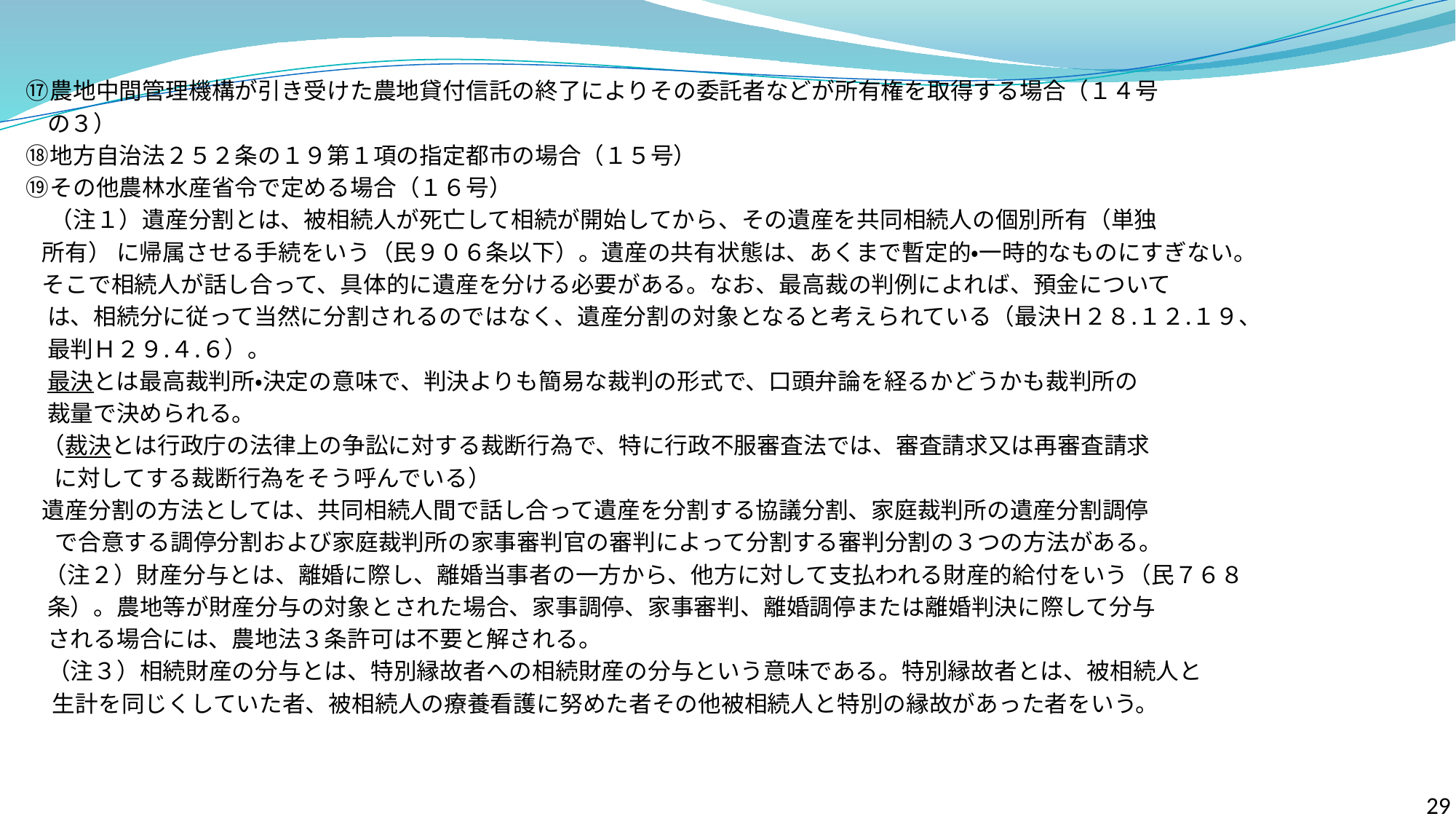

⑰農地中間管理機構が引き受けた農地貸付信託の終了によりその委託者などが所有権を取得する場合（１４号
        の３）
    ⑱地方自治法２５２条の１９第１項の指定都市の場合（１５号）
    ⑲その他農林水産省令で定める場合（１６号）
    　（注１）遺産分割とは、被相続人が死亡して相続が開始してから、その遺産を共同相続人の個別所有（単独
       所有） に帰属させる手続をいう（民９０６条以下）。遺産の共有状態は、あくまで暫定的・一時的なものにすぎない。
       そこで相続人が話し合って、具体的に遺産を分ける必要がある。なお、最高裁の判例によれば、預金について
        は、相続分に従って当然に分割されるのではなく、遺産分割の対象となると考えられている（最決Ｈ２８.１２.１９、
        最判Ｈ２９.４.６）。
        最決とは最高裁判所・決定の意味で、判決よりも簡易な裁判の形式で、口頭弁論を経るかどうかも裁判所の
        裁量で決められる。
       （裁決とは行政庁の法律上の争訟に対する裁断行為で、特に行政不服審査法では、審査請求又は再審査請求
　     に対してする裁断行為をそう呼んでいる）
       遺産分割の方法としては、共同相続人間で話し合って遺産を分割する協議分割、家庭裁判所の遺産分割調停
     　で合意する調停分割および家庭裁判所の家事審判官の審判によって分割する審判分割の３つの方法がある。
        （注２）財産分与とは、離婚に際し、離婚当事者の一方から、他方に対して支払われる財産的給付をいう（民７６８
        条）。農地等が財産分与の対象とされた場合、家事調停、家事審判、離婚調停または離婚判決に際して分与
        される場合には、農地法３条許可は不要と解される。
        （注３）相続財産の分与とは、特別縁故者への相続財産の分与という意味である。特別縁故者とは、被相続人と
         生計を同じくしていた者、被相続人の療養看護に努めた者その他被相続人と特別の縁故があった者をいう。

29